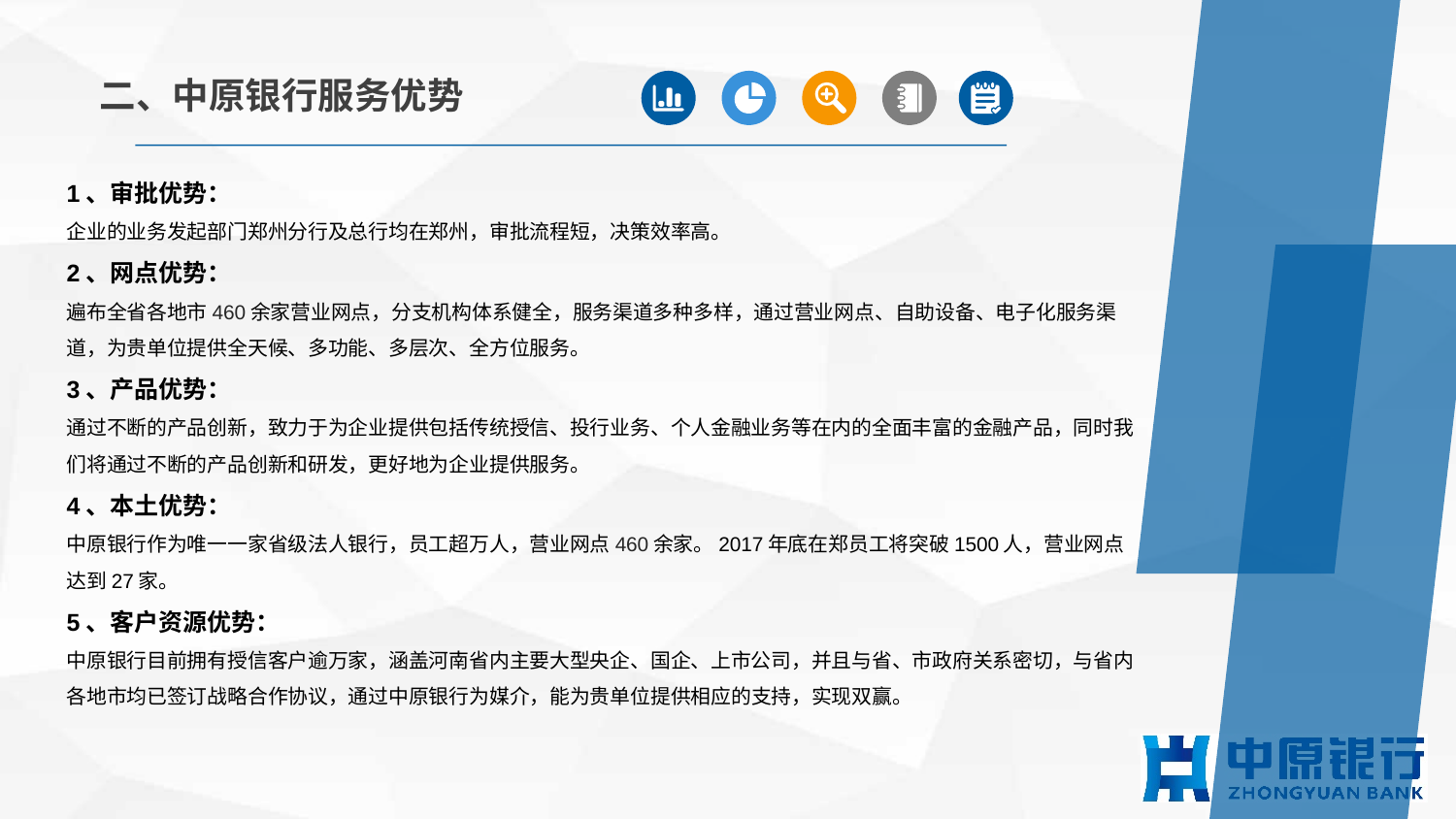

二、中原银行服务优势

1、审批优势：
企业的业务发起部门郑州分行及总行均在郑州，审批流程短，决策效率高。
2、网点优势：
遍布全省各地市460余家营业网点，分支机构体系健全，服务渠道多种多样，通过营业网点、自助设备、电子化服务渠道，为贵单位提供全天候、多功能、多层次、全方位服务。
3、产品优势：
通过不断的产品创新，致力于为企业提供包括传统授信、投行业务、个人金融业务等在内的全面丰富的金融产品，同时我们将通过不断的产品创新和研发，更好地为企业提供服务。
4、本土优势：
中原银行作为唯一一家省级法人银行，员工超万人，营业网点460余家。2017年底在郑员工将突破1500人，营业网点达到27家。
5、客户资源优势：
中原银行目前拥有授信客户逾万家，涵盖河南省内主要大型央企、国企、上市公司，并且与省、市政府关系密切，与省内各地市均已签订战略合作协议，通过中原银行为媒介，能为贵单位提供相应的支持，实现双赢。